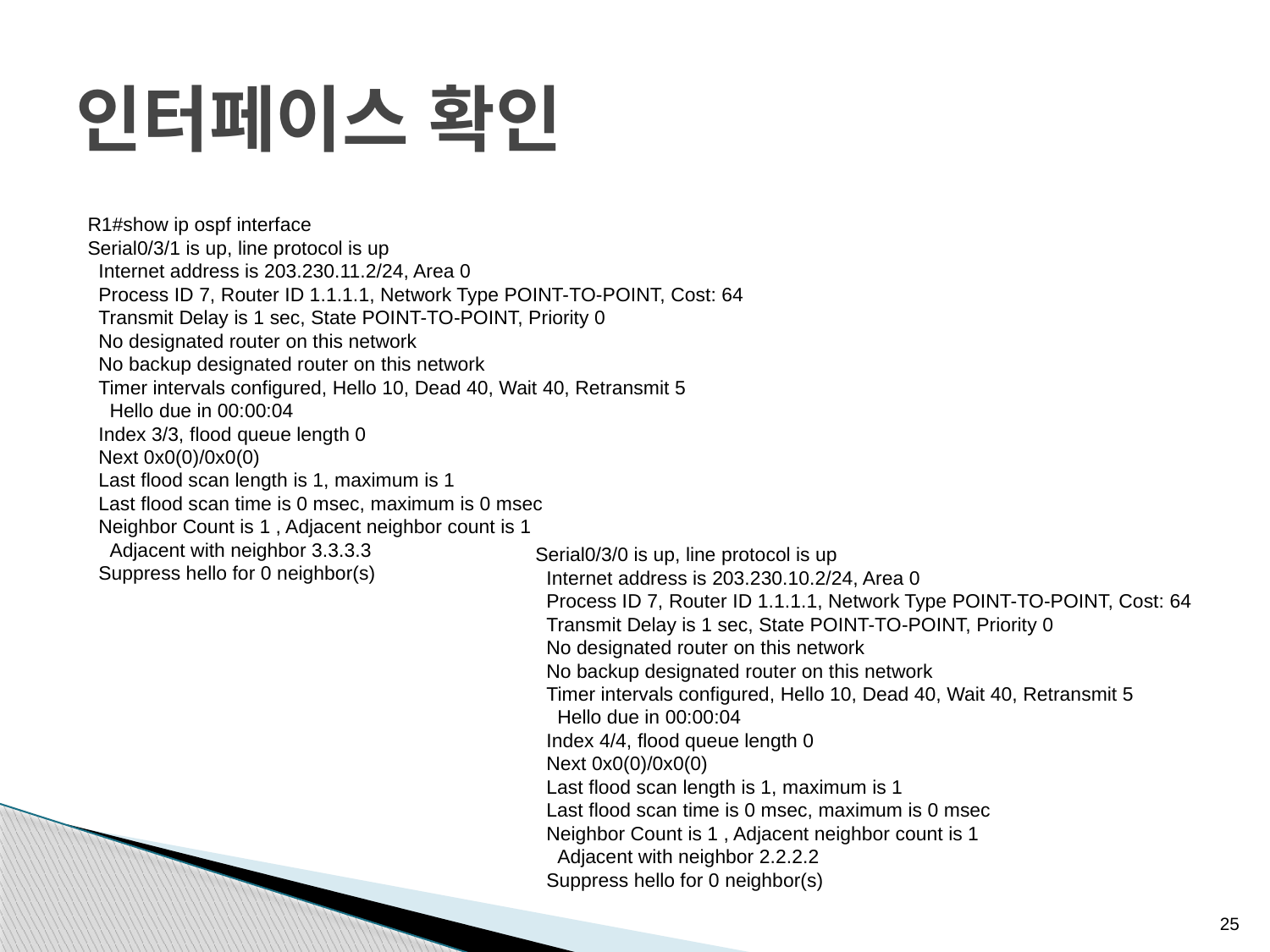

# 인터페이스 확인
R1#show ip ospf interface
Serial0/3/1 is up, line protocol is up
  Internet address is 203.230.11.2/24, Area 0
  Process ID 7, Router ID 1.1.1.1, Network Type POINT-TO-POINT, Cost: 64
  Transmit Delay is 1 sec, State POINT-TO-POINT, Priority 0
  No designated router on this network
  No backup designated router on this network
  Timer intervals configured, Hello 10, Dead 40, Wait 40, Retransmit 5
    Hello due in 00:00:04
  Index 3/3, flood queue length 0
  Next 0x0(0)/0x0(0)
  Last flood scan length is 1, maximum is 1
  Last flood scan time is 0 msec, maximum is 0 msec
  Neighbor Count is 1 , Adjacent neighbor count is 1
    Adjacent with neighbor 3.3.3.3
  Suppress hello for 0 neighbor(s)

Serial0/3/0 is up, line protocol is up
  Internet address is 203.230.10.2/24, Area 0
  Process ID 7, Router ID 1.1.1.1, Network Type POINT-TO-POINT, Cost: 64
  Transmit Delay is 1 sec, State POINT-TO-POINT, Priority 0
  No designated router on this network
  No backup designated router on this network
  Timer intervals configured, Hello 10, Dead 40, Wait 40, Retransmit 5
    Hello due in 00:00:04
  Index 4/4, flood queue length 0
  Next 0x0(0)/0x0(0)
  Last flood scan length is 1, maximum is 1
  Last flood scan time is 0 msec, maximum is 0 msec
  Neighbor Count is 1 , Adjacent neighbor count is 1
    Adjacent with neighbor 2.2.2.2
  Suppress hello for 0 neighbor(s)
25